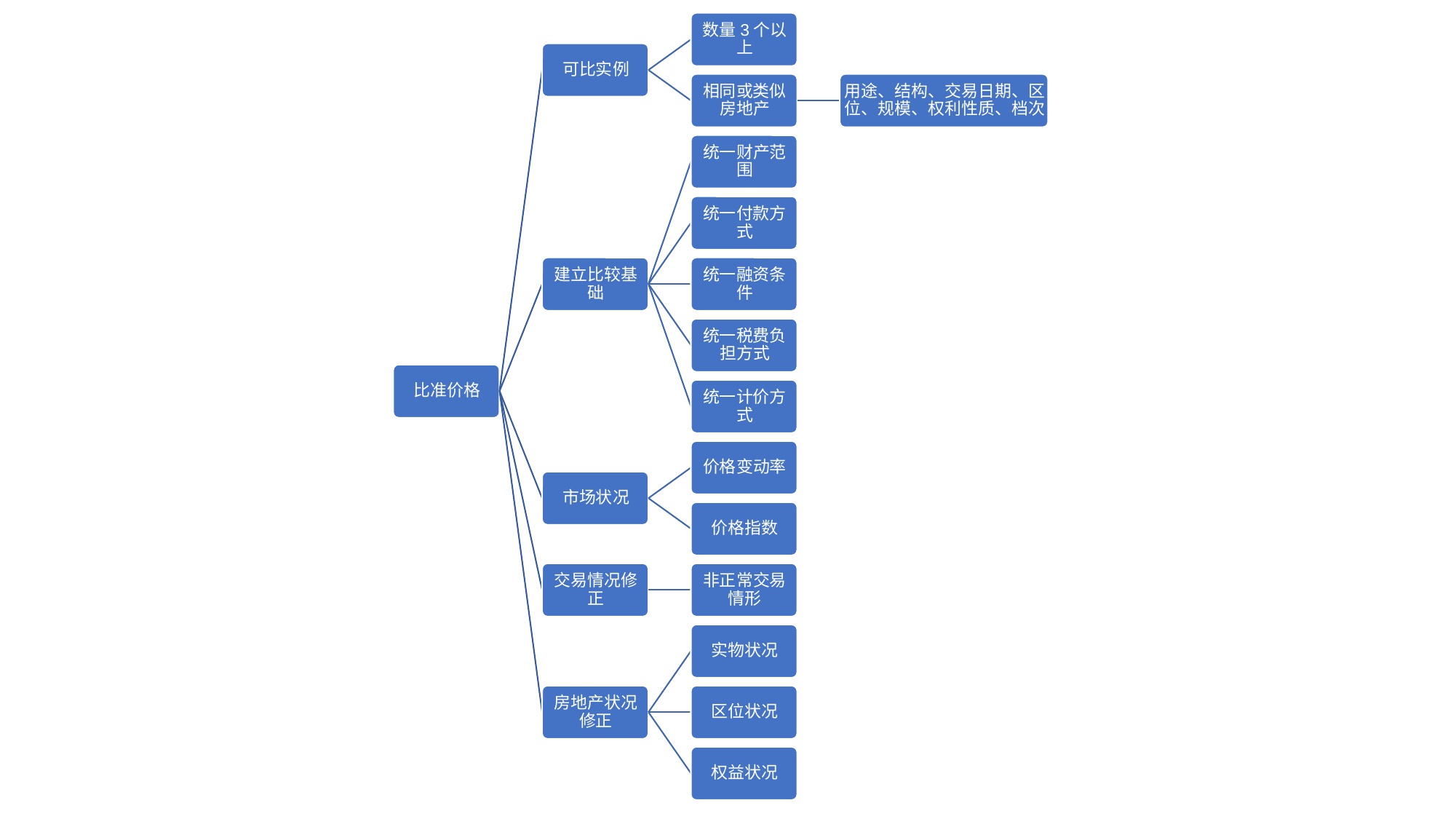

比准价格

可比实例

数量3个以上

相同或类似房地产

用途、结构、交易日期、区位、规模、权利性质、档次

建立比较基础

统一财产范围

统一付款方式

统一融资条件

统一税费负担方式

统一计价方式

市场状况

价格变动率

价格指数

交易情况修正

非正常交易情形

房地产状况修正

实物状况

区位状况

权益状况